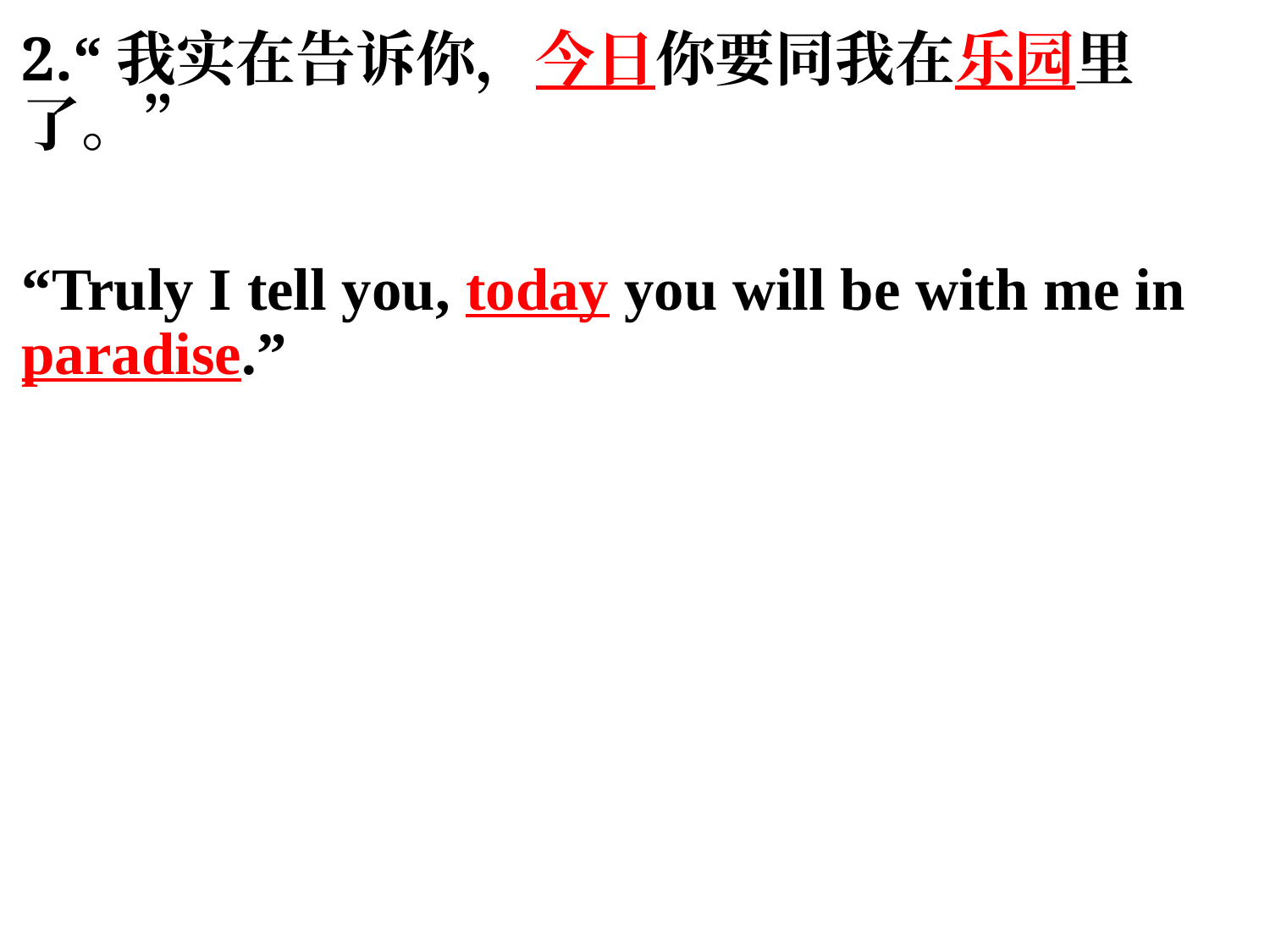

2.“我实在告诉你，今日你要同我在乐园里了。”

“Truly I tell you, today you will be with me in paradise.”